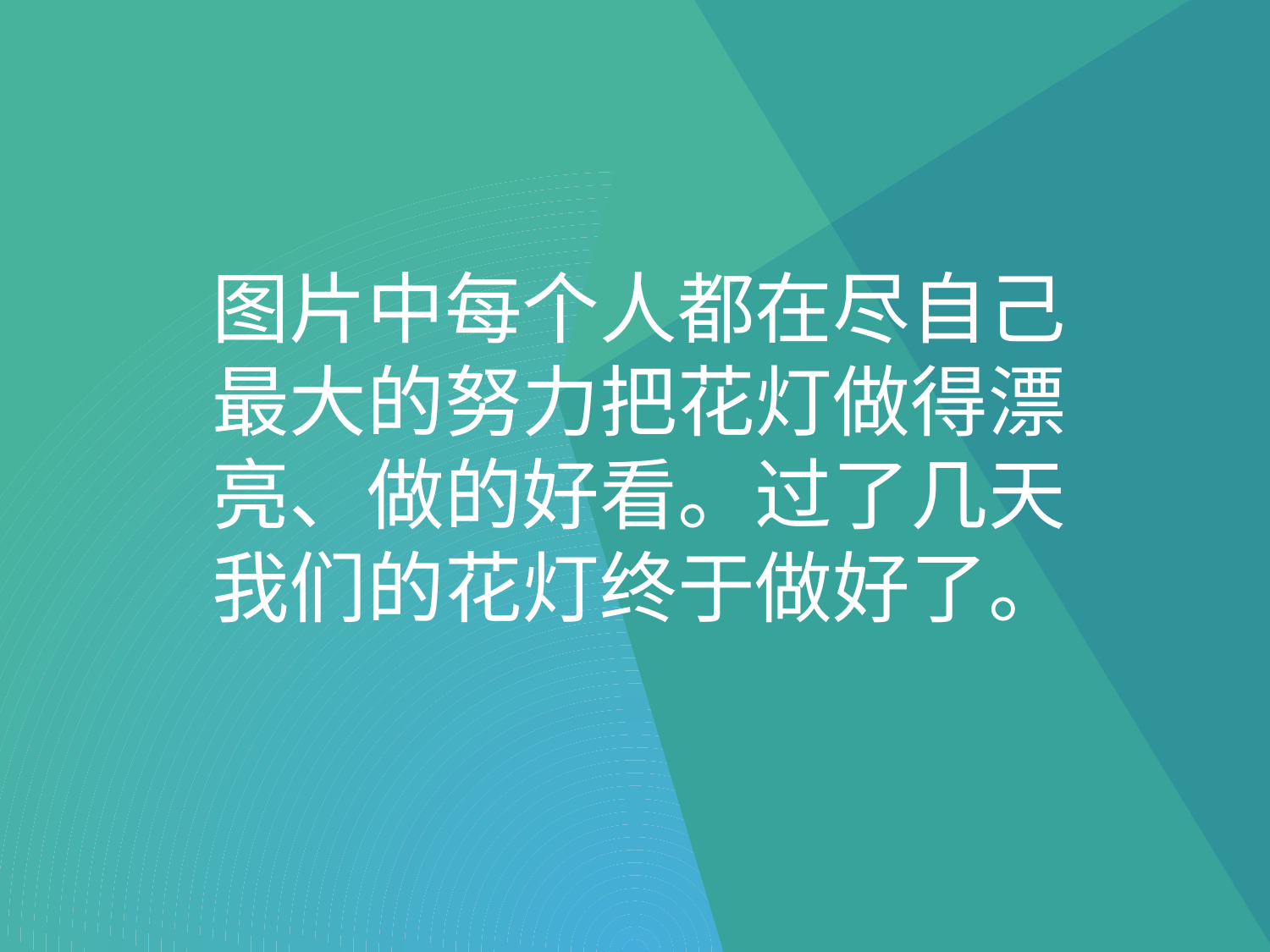

图片中每个人都在尽自己最大的努力把花灯做得漂亮、做的好看。过了几天我们的花灯终于做好了。